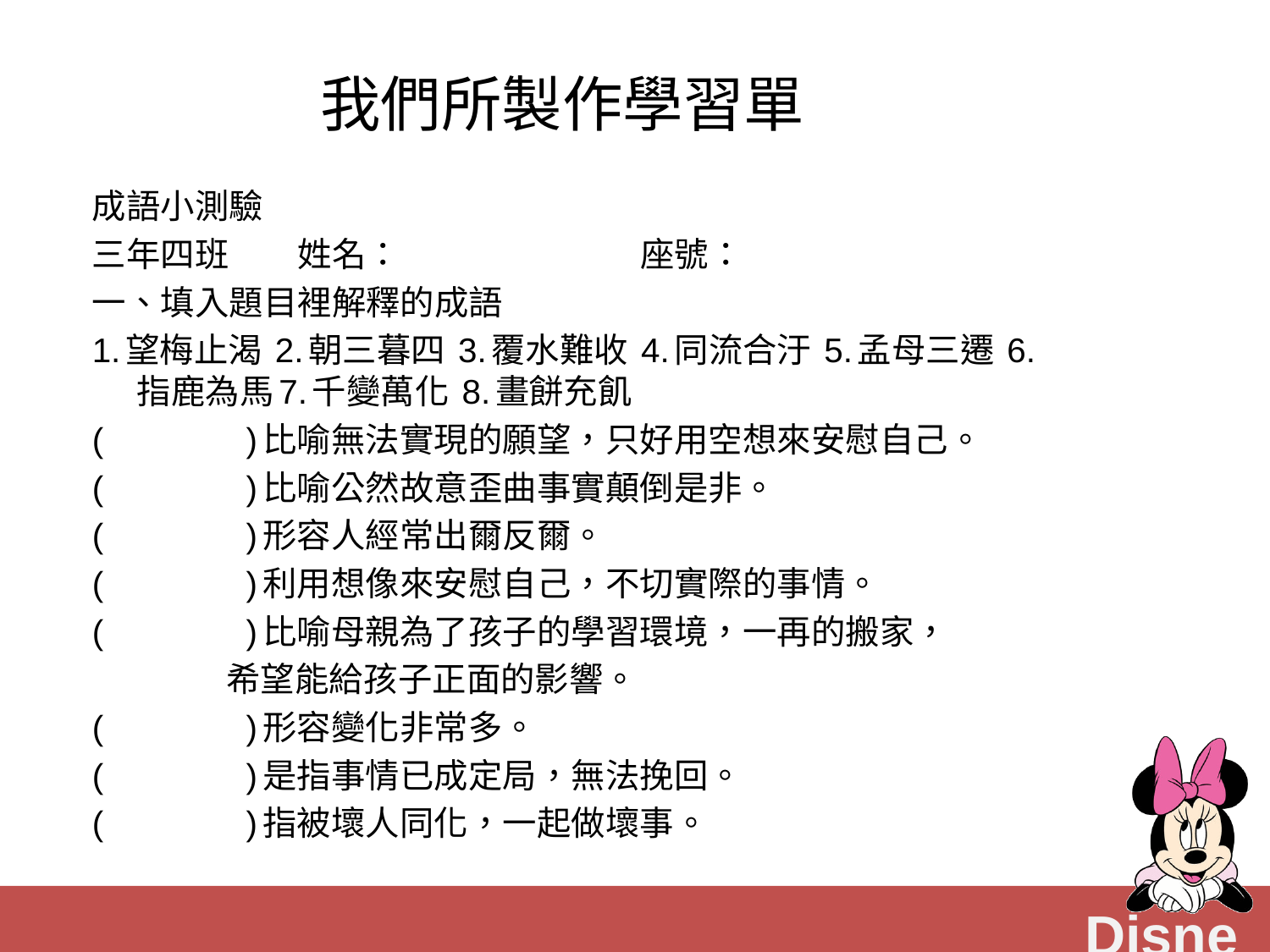

# 我們所製作學習單
成語小測驗
三年四班　　姓名：　　　　　　　座號：
一、填入題目裡解釋的成語
1.望梅止渴 2.朝三暮四 3.覆水難收 4.同流合汙 5.孟母三遷 6.指鹿為馬7.千變萬化 8.畫餅充飢
(               )比喻無法實現的願望，只好用空想來安慰自己。
(               )比喻公然故意歪曲事實顛倒是非。
(               )形容人經常出爾反爾。
(               )利用想像來安慰自己，不切實際的事情。
(               )比喻母親為了孩子的學習環境，一再的搬家，
                 希望能給孩子正面的影響。
(               )形容變化非常多。
(               )是指事情已成定局，無法挽回。
(               )指被壞人同化，一起做壞事。